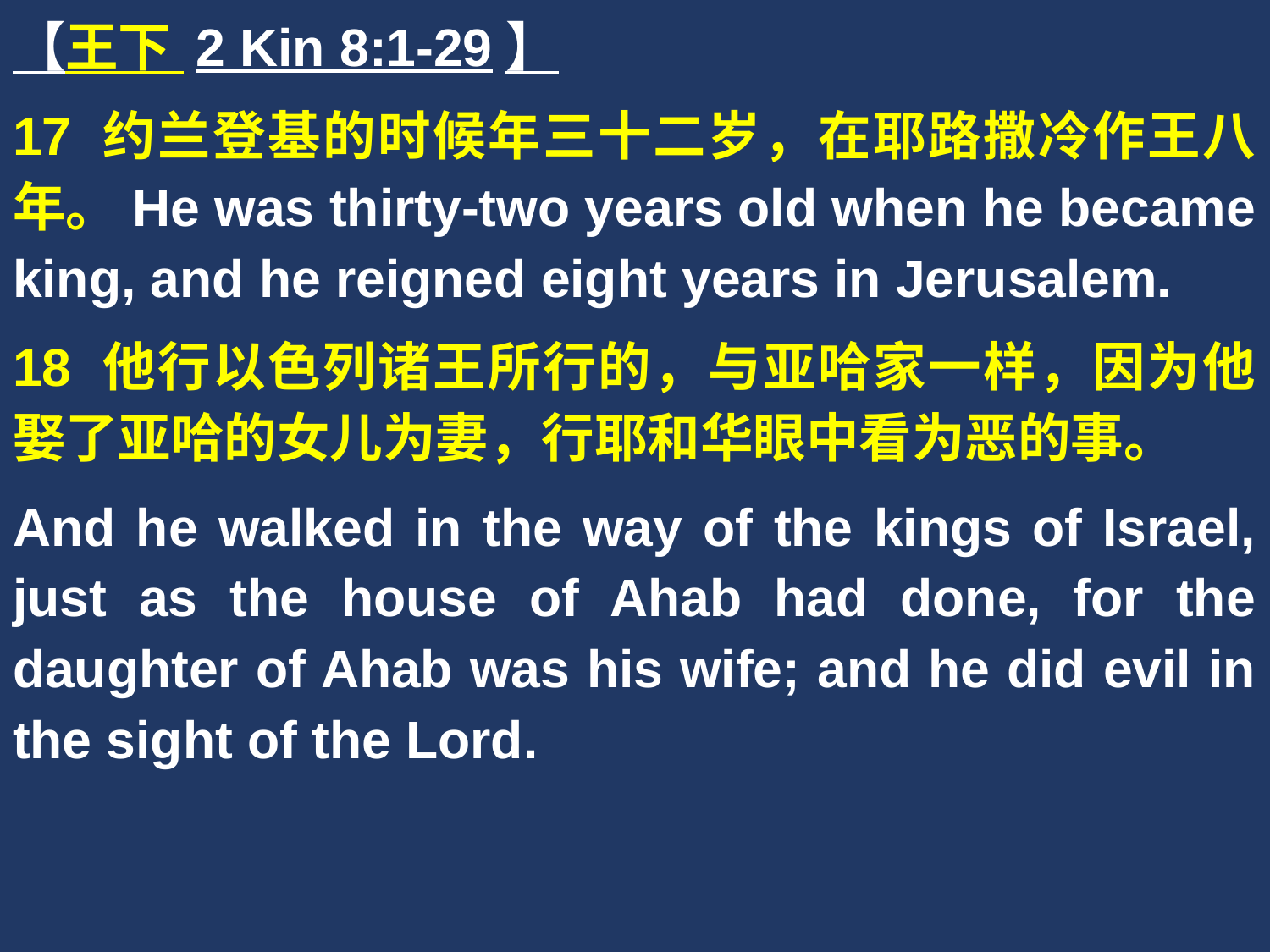

【王下 2 Kin 8:1-29】
17 约兰登基的时候年三十二岁，在耶路撒冷作王八年。He was thirty-two years old when he became king, and he reigned eight years in Jerusalem.
18 他行以色列诸王所行的，与亚哈家一样，因为他娶了亚哈的女儿为妻，行耶和华眼中看为恶的事。
And he walked in the way of the kings of Israel, just as the house of Ahab had done, for the daughter of Ahab was his wife; and he did evil in the sight of the Lord.